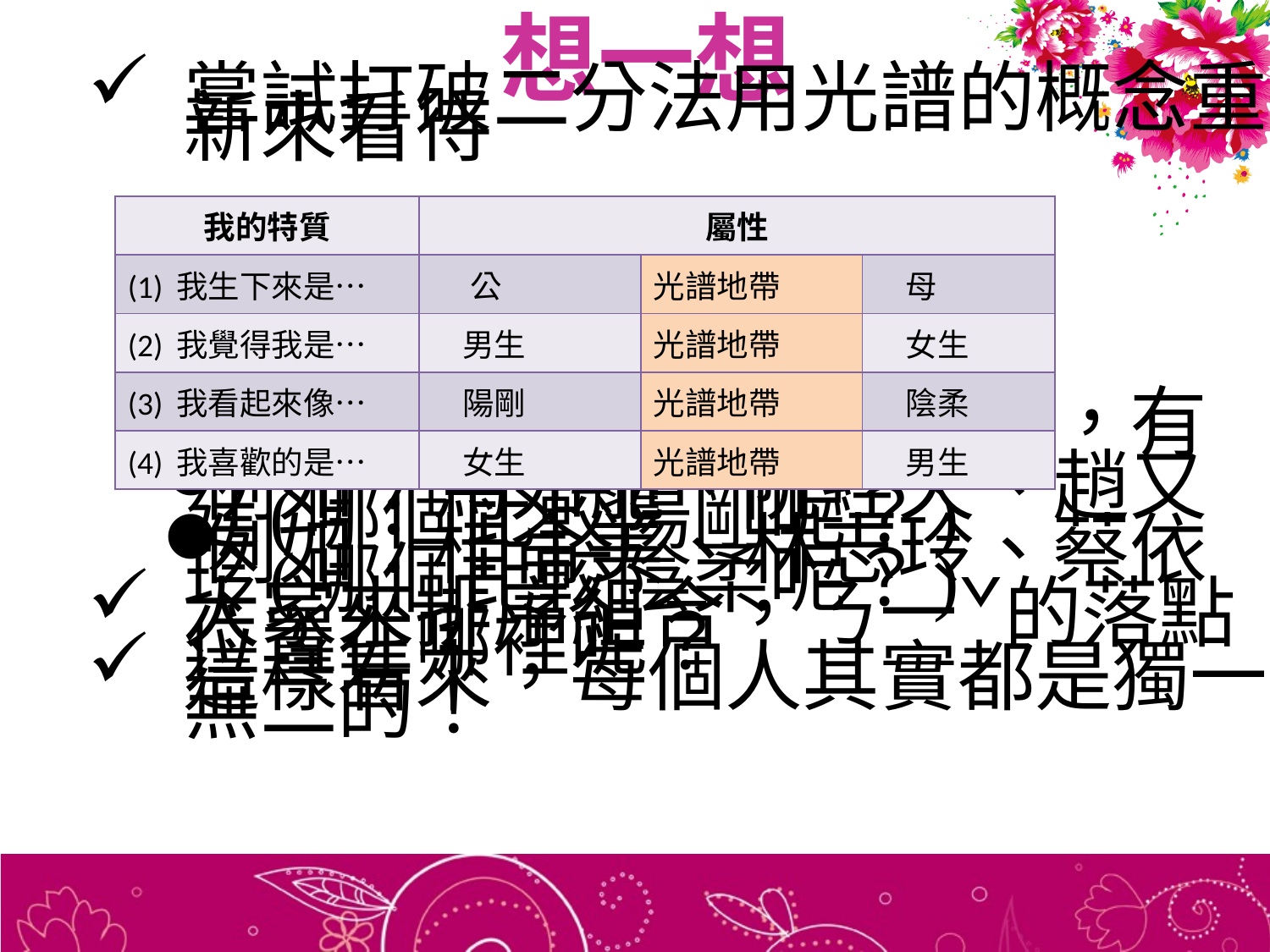

# 想一想
嘗試打破二分法用光譜的概念重新來看待

不同的場合、不同的對象，有不同的性別表現
例如：馬如龍、阮經天、趙又廷(哪個比較陽剛呢？)
例如：桂侖美、林志玲、蔡依玲(哪個比較陰柔呢？)
大家來排序組合，ㄋ一ˇ的落點位置在哪裡呢？
這樣看來，每個人其實都是獨一無二的！

| 我的特質 | 屬性 |  |  |
| --- | --- | --- | --- |
| (1) 我生下來是… | 公 | 光譜地帶 | 母 |
| (2) 我覺得我是… | 男生 | 光譜地帶 | 女生 |
| (3) 我看起來像… | 陽剛 | 光譜地帶 | 陰柔 |
| (4) 我喜歡的是… | 女生 | 光譜地帶 | 男生 |